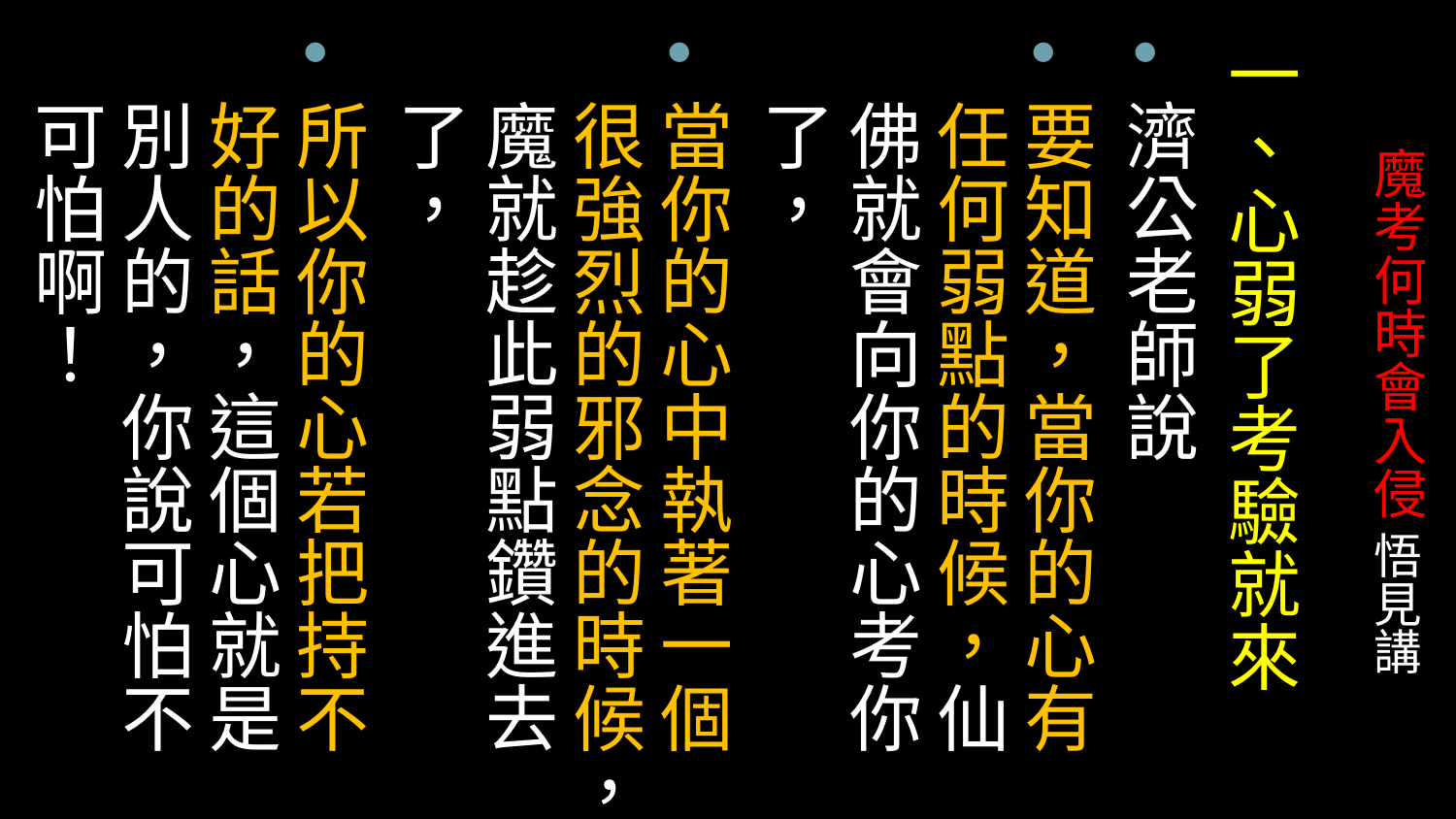

一、心弱了考驗就來
濟公老師說
要知道，當你的心有任何弱點的時候，仙佛就會向你的心考你了，
當你的心中執著一個很強烈的邪念的時候，魔就趁此弱點鑽進去了，
所以你的心若把持不好的話，這個心就是別人的，你說可怕不可怕啊！
# 魔考何時會入侵 悟見講